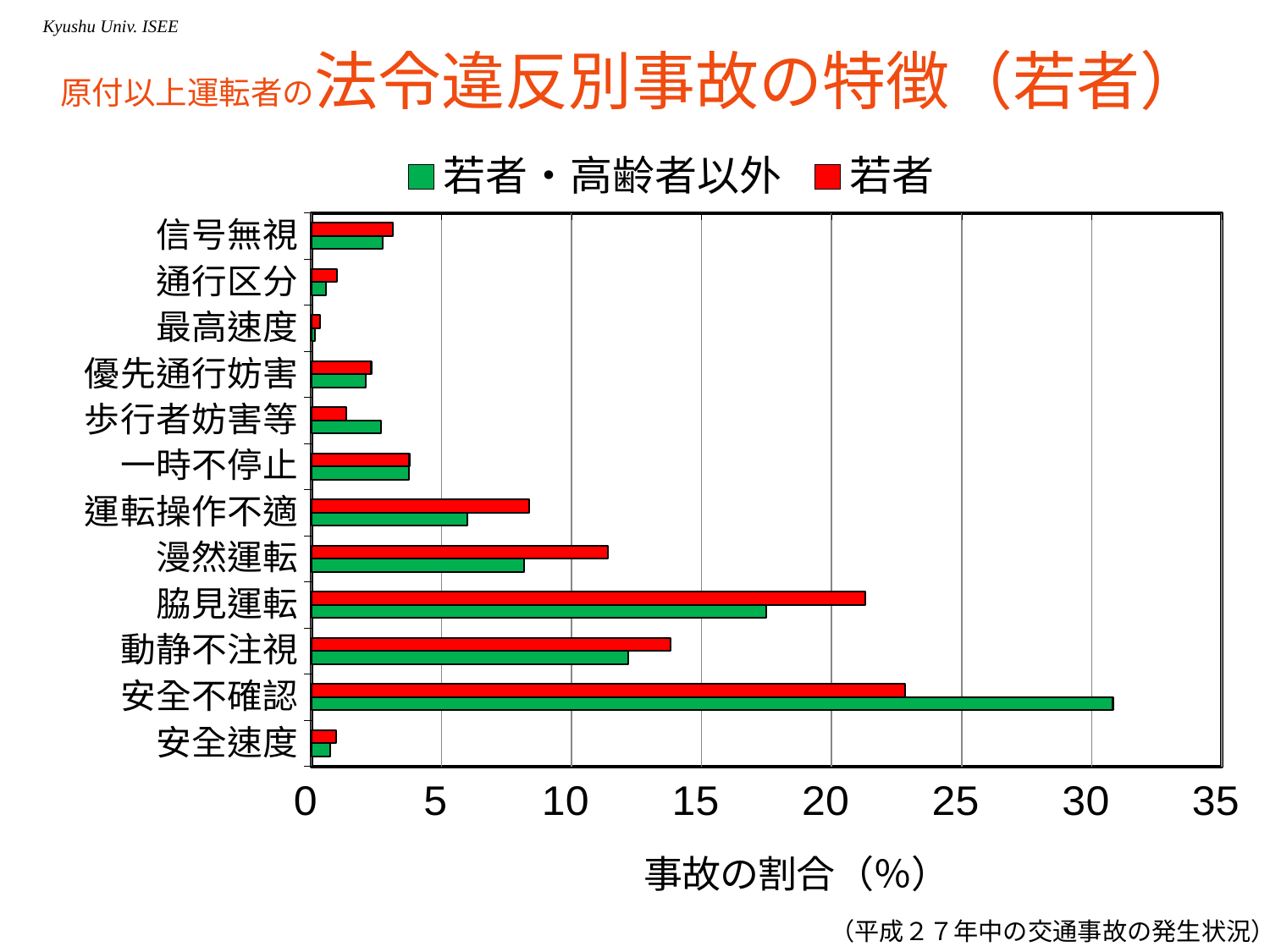

# 原付以上運転者の法令違反別事故の特徴（若者）

### Chart

| Category | 若者 | 若者・高齢者以外 |
|---|---|---|
| 信号無視 | 3.13600789484505 | 2.750044571224817 |
| 通行区分 | 0.995079428171987 | 0.555654602721816 |
| 最高速度 | 0.345399470935731 | 0.136387947940809 |
| 優先通行妨害 | 2.299921873929193 | 2.086230462946455 |
| 歩行者妨害等 | 1.32951383653833 | 2.688239139478218 |
| 一時不停止 | 3.766498992584876 | 3.74903429012896 |
| 運転操作不適 | 8.378678435833821 | 5.99720686991145 |
| 漫然運転 | 11.39544127523678 | 8.16901408450704 |
| 脇見運転 | 21.30511657232142 | 17.48677720330419 |
| 動静不注視 | 13.80364314203868 | 12.18844713852737 |
| 安全不確認 | 22.81829520689702 | 30.81832768764486 |
| 安全速度 | 0.947107279430913 | 0.731562370000594 |
（平成２７年中の交通事故の発生状況）